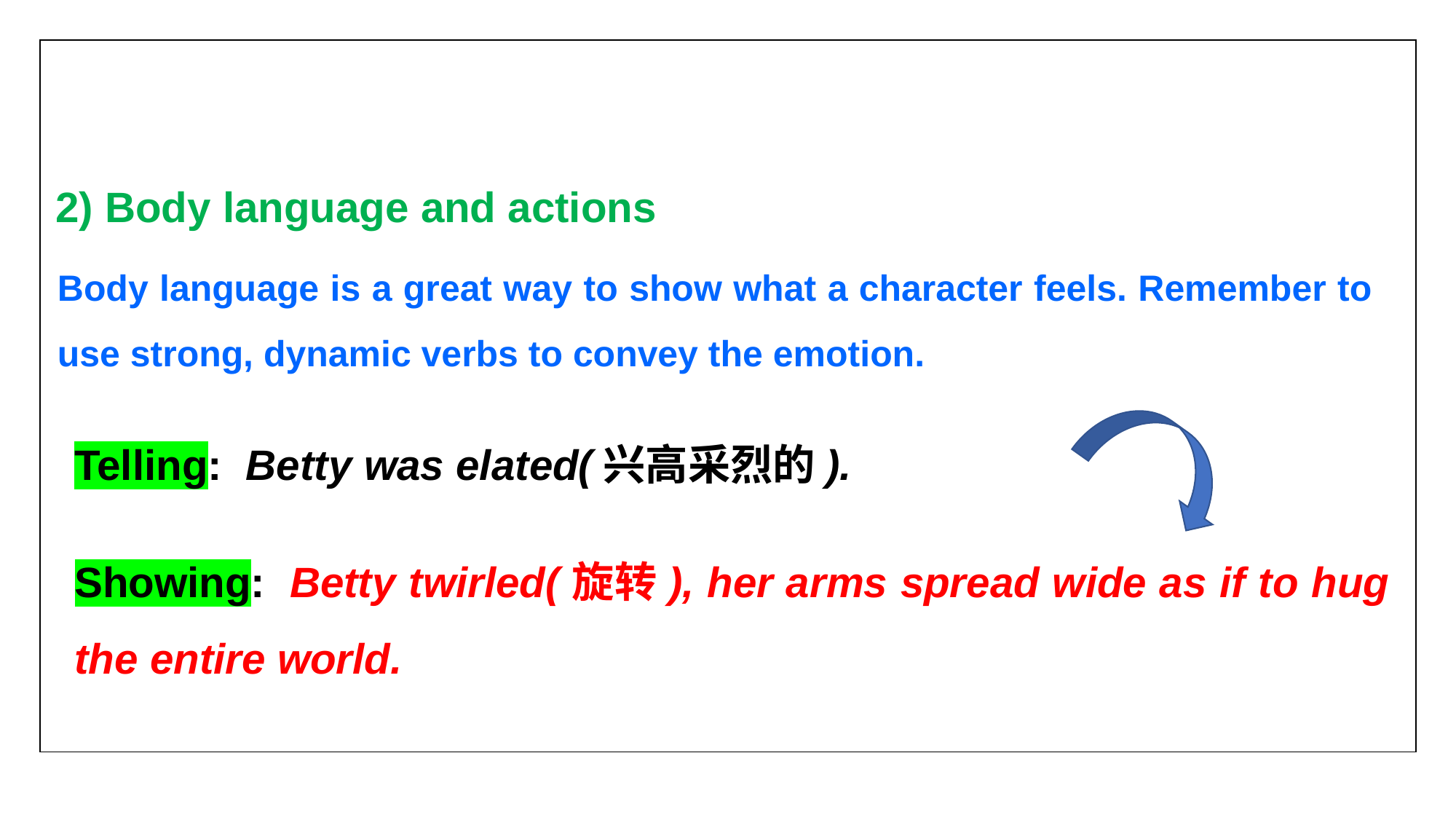

|  |
| --- |
2) Body language and actions

Body language is a great way to show what a character feels. Remember to use strong, dynamic verbs to convey the emotion.
Telling:  Betty was elated(兴高采烈的).

Showing:  Betty twirled(旋转), her arms spread wide as if to hug the entire world.